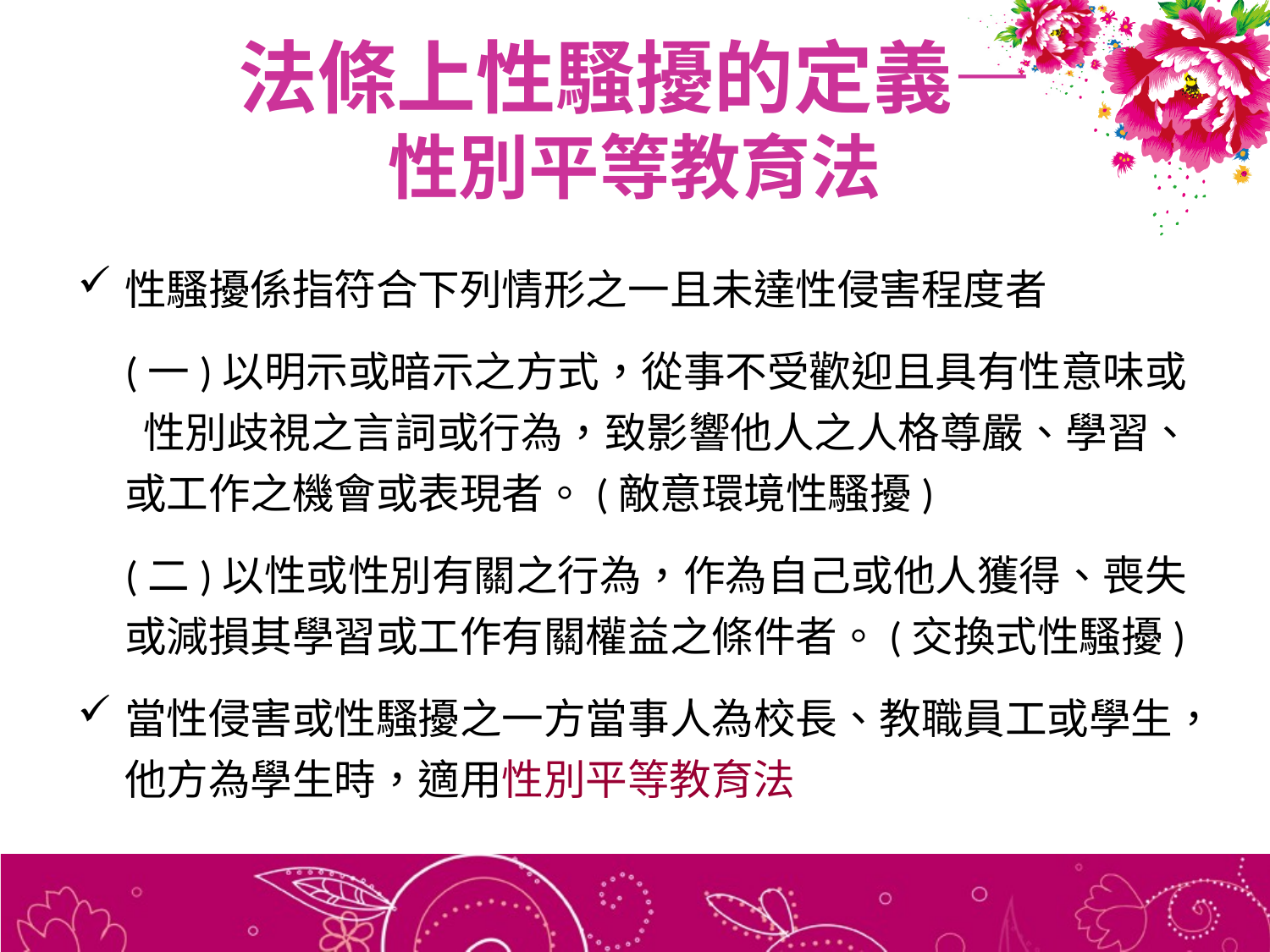

# 法條上性騷擾的定義— 性別平等教育法
性騷擾係指符合下列情形之一且未達性侵害程度者
     (一)以明示或暗示之方式，從事不受歡迎且具有性意味或   性別歧視之言詞或行為，致影響他人之人格尊嚴、學習、或工作之機會或表現者。(敵意環境性騷擾)
     (二)以性或性別有關之行為，作為自己或他人獲得、喪失或減損其學習或工作有關權益之條件者。(交換式性騷擾)
當性侵害或性騷擾之一方當事人為校長、教職員工或學生，他方為學生時，適用性別平等教育法